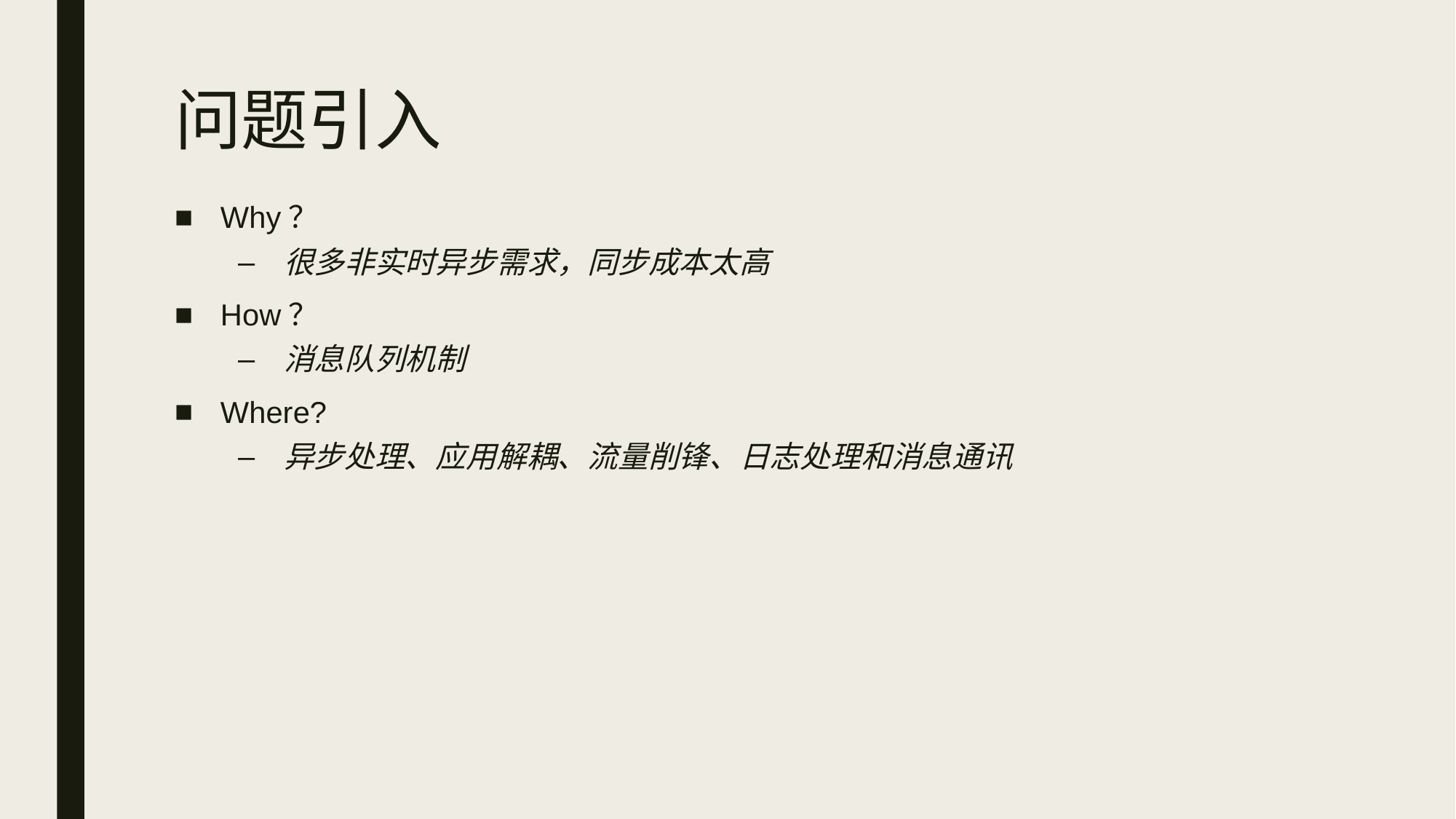

# 问题引入
Why？
很多非实时异步需求，同步成本太高
How？
消息队列机制
Where?
异步处理、应用解耦、流量削锋、日志处理和消息通讯